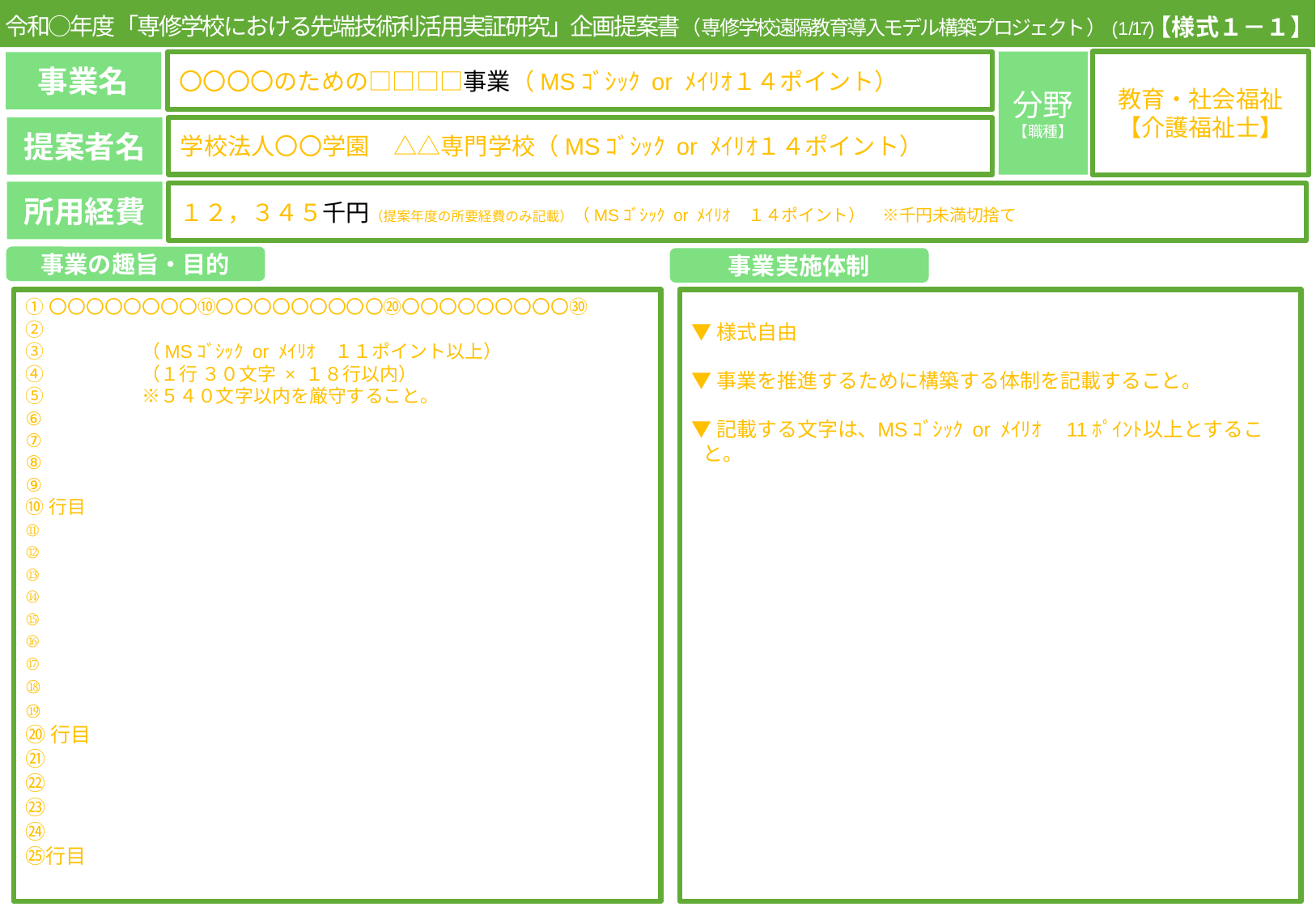

※「当該ページ／全体ページ数」を記載すること（以下同じ）
　（当該ページ数は自動的に入力されます。
　全体ページは置換機能で変換すれば一括で変更できます）
令和○年度「専修学校における先端技術利活用実証研究」企画提案書（ 専修学校遠隔教育導入モデル構築プロジェクト ）(1/17)
【様式１－１】
※取組の対象の職業分野を記載してください（専修学校設置基準上の分野を記載した後に【】で詳細な職種を記載してください。）
※様式の記載例は､観光分野の場合｡
教育・社会福祉
【介護福祉士】
分野
【職種】
事業名
〇〇〇〇のための□□□□事業（MSｺﾞｼｯｸ or ﾒｲﾘｵ１４ポイント）
提案者名
学校法人〇〇学園　△△専門学校（MSｺﾞｼｯｸ or ﾒｲﾘｵ１４ポイント）
所用経費
１２，３４５千円（提案年度の所要経費のみ記載）（MSｺﾞｼｯｸ or ﾒｲﾘｵ　１４ポイント）　※千円未満切捨て
事業の趣旨・目的
事業実施体制
①〇〇〇〇〇〇〇〇⑩〇〇〇〇〇〇〇〇〇⑳〇〇〇〇〇〇〇〇〇㉚
②
③　　　　　（MSｺﾞｼｯｸ or ﾒｲﾘｵ　１１ポイント以上）
④　　　　　（１行 ３０文字 × １８行以内）
⑤　　　　　※５４０文字以内を厳守すること。
⑥
⑦
⑧
⑨
⑩行目
⑪
⑫
⑬
⑭
⑮
⑯
⑰
⑱
⑲
⑳行目
㉑
㉒
㉓
㉔
㉕行目

▼様式自由

▼事業を推進するために構築する体制を記載すること｡

▼記載する文字は､ MSｺﾞｼｯｸ or ﾒｲﾘｵ　11ﾎﾟｲﾝﾄ以上とすること｡